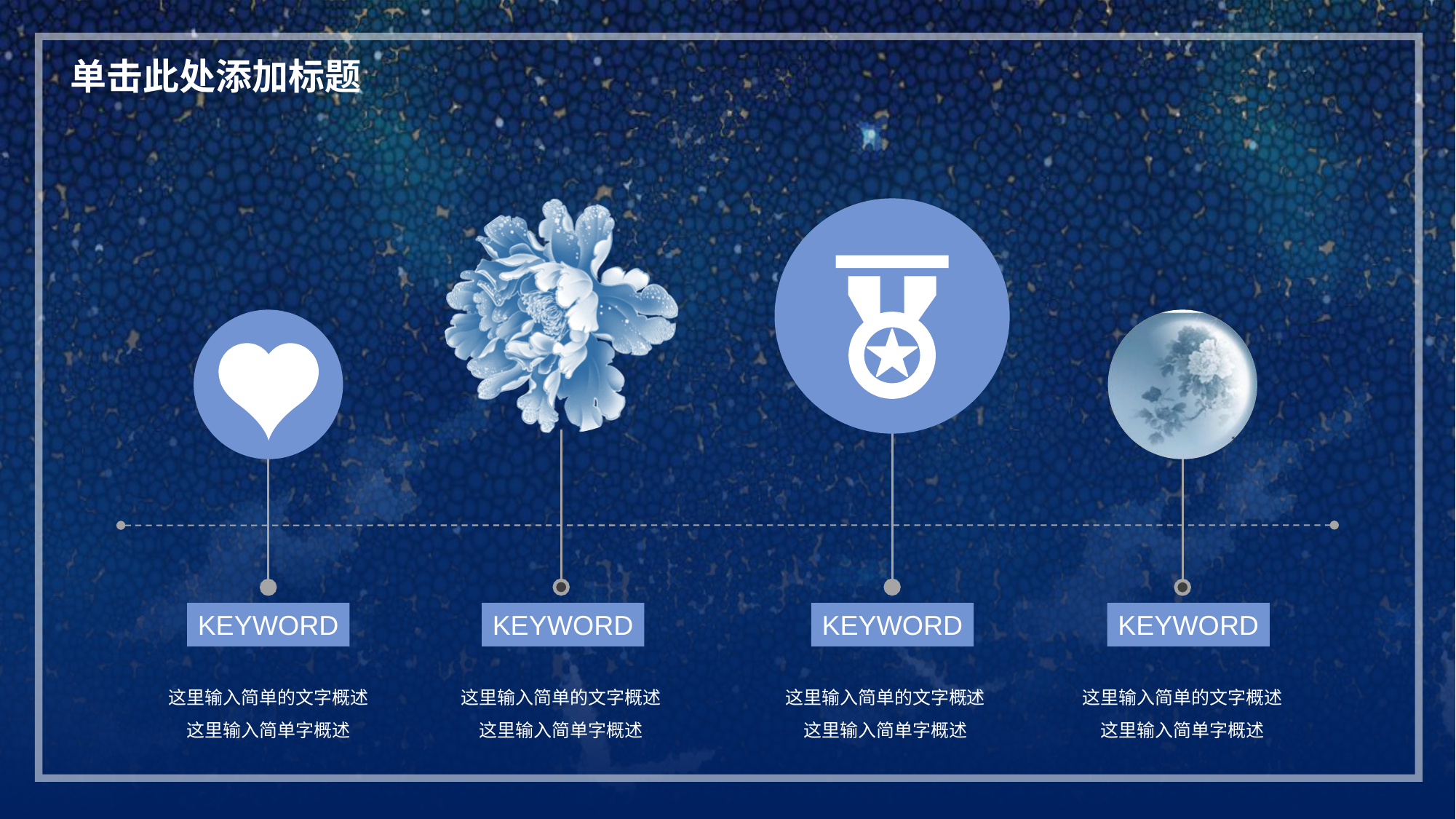

KEYWORD
这里输入简单的文字概述这里输入简单字概述

KEYWORD
这里输入简单的文字概述这里输入简单字概述

KEYWORD
这里输入简单的文字概述这里输入简单字概述

KEYWORD
这里输入简单的文字概述这里输入简单字概述